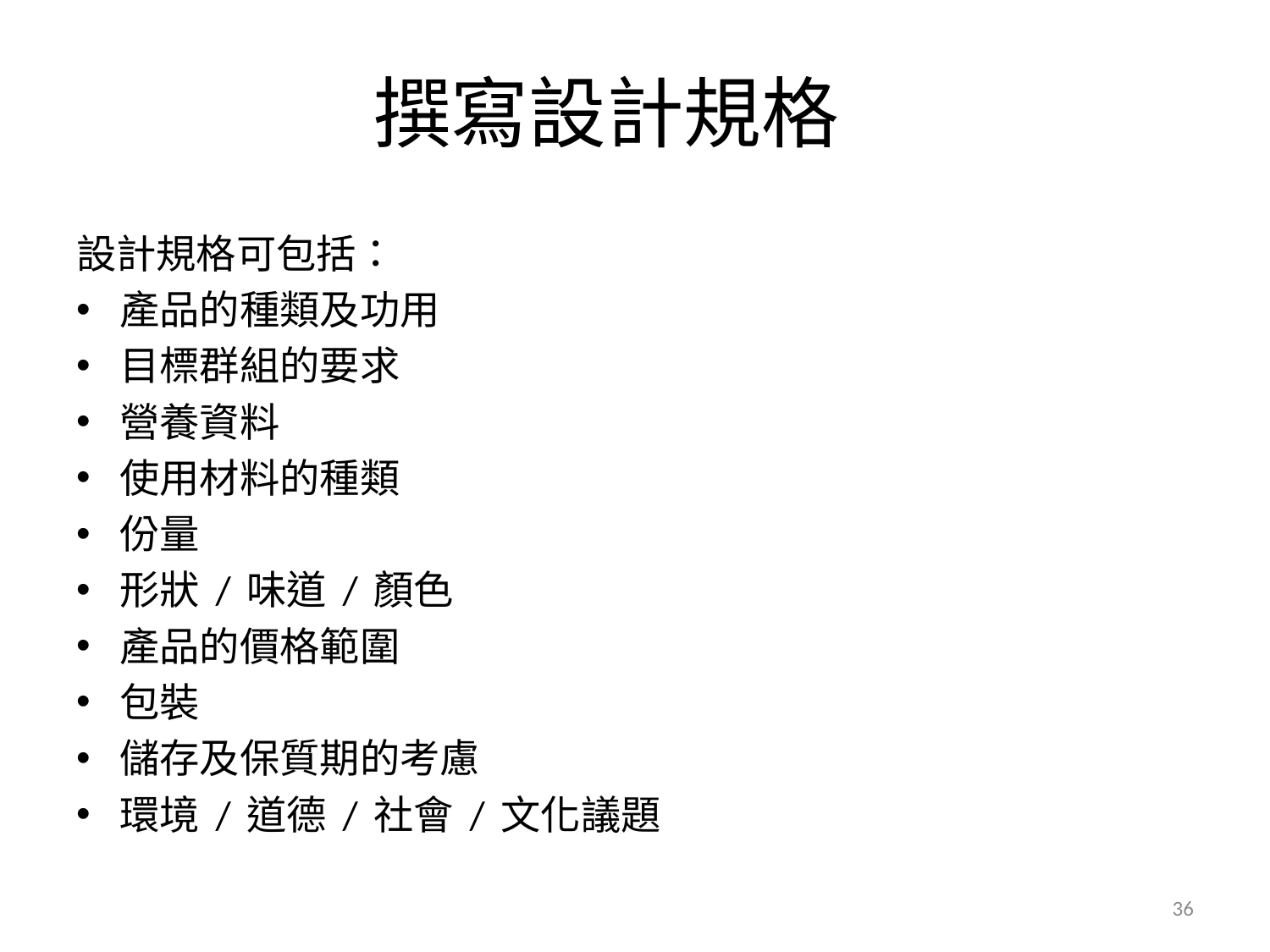

撰寫設計規格
設計規格可包括：
產品的種類及功用
目標群組的要求
營養資料
使用材料的種類
份量
形狀 / 味道 / 顏色
產品的價格範圍
包裝
儲存及保質期的考慮
環境 / 道德 / 社會 / 文化議題
36